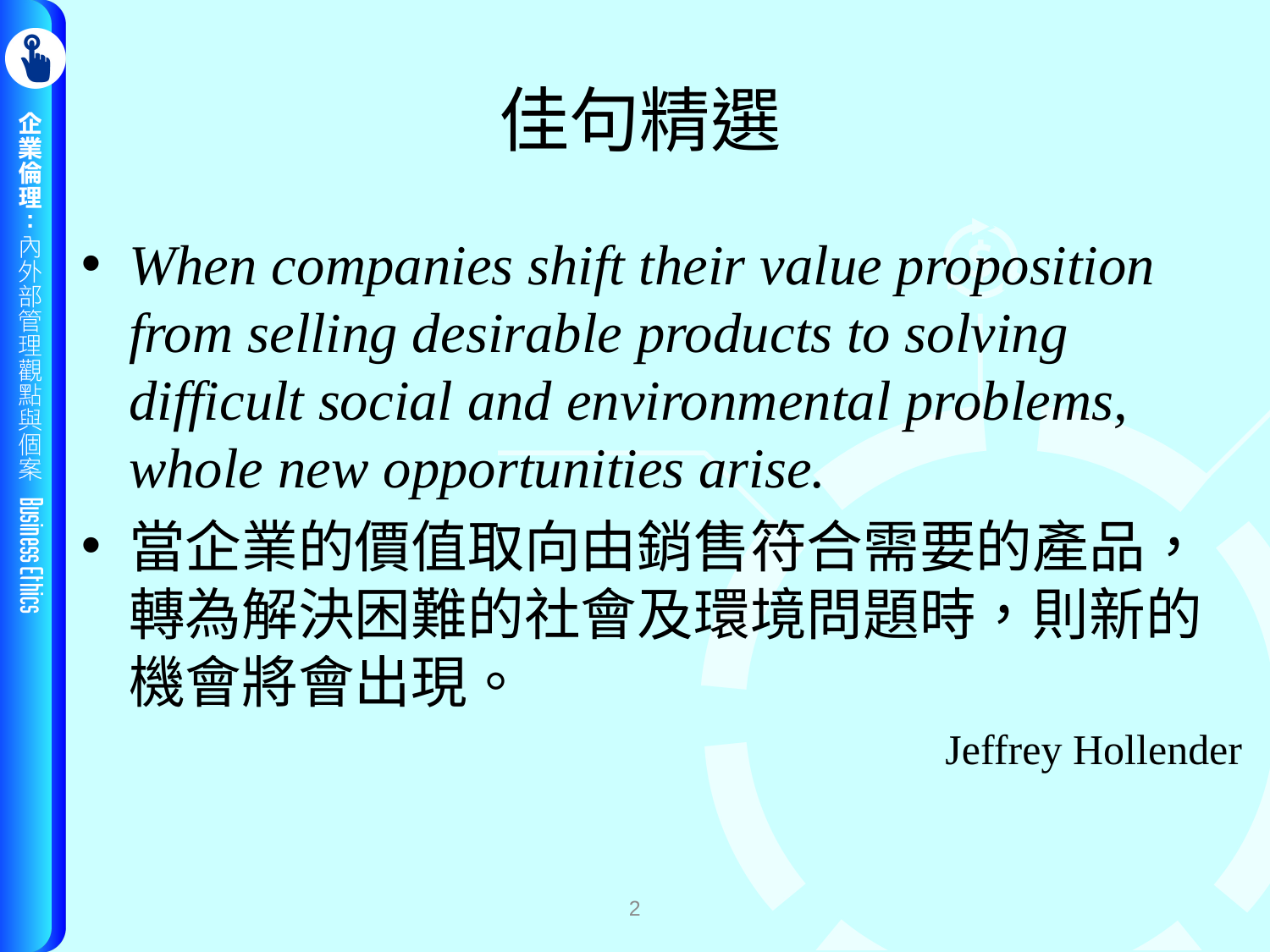

# 佳句精選
When companies shift their value proposition from selling desirable products to solving difficult social and environmental problems, whole new opportunities arise.
當企業的價值取向由銷售符合需要的產品，轉為解決困難的社會及環境問題時，則新的機會將會出現。
Jeffrey Hollender
2